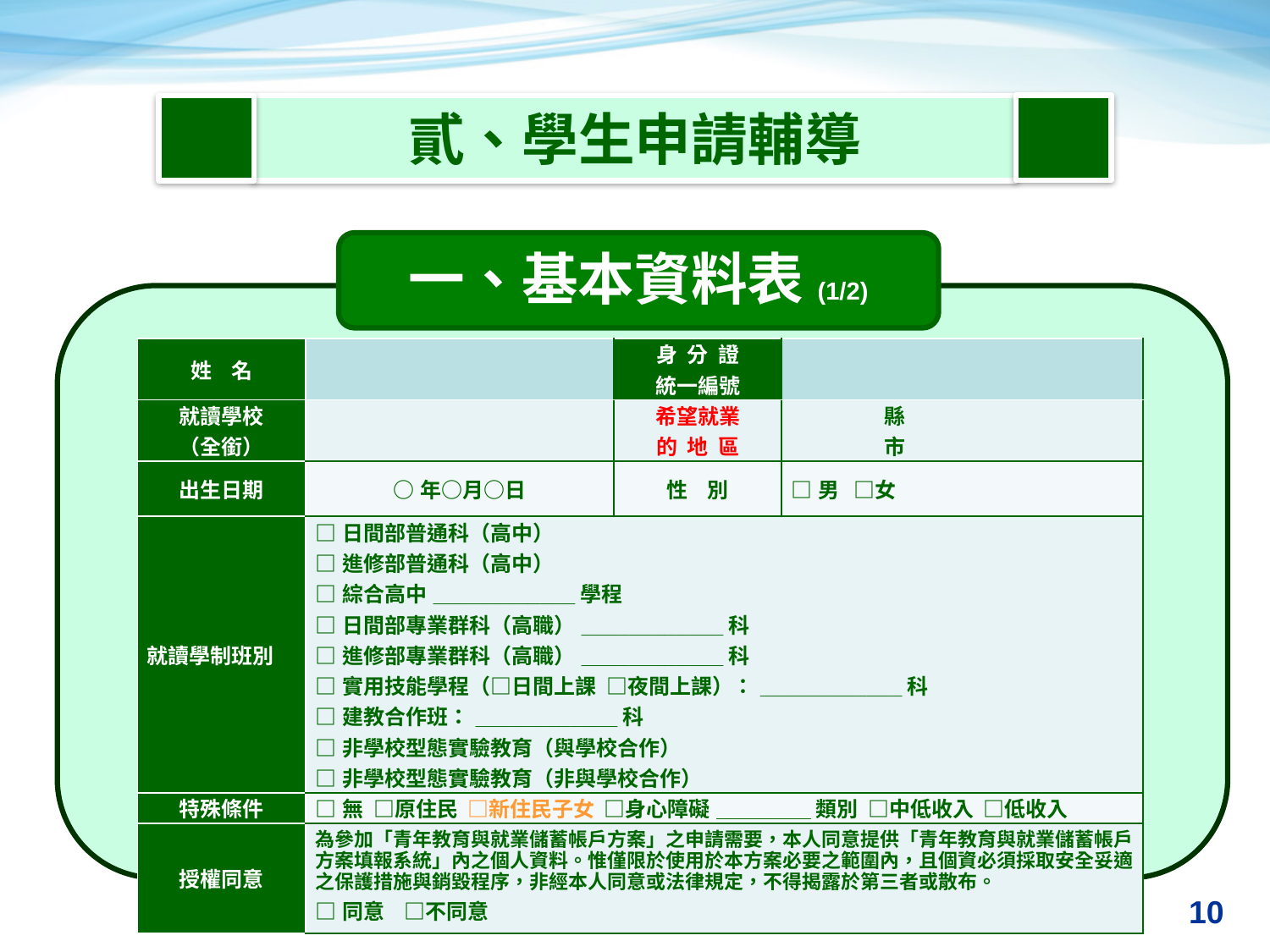

貳、學生申請輔導
一、基本資料表(1/2)

| 姓 名 |  | 身 分 證 統一編號 |  |
| --- | --- | --- | --- |
| 就讀學校 （全銜） |  | 希望就業 的 地 區 | 縣 市 |
| 出生日期 | ○年○月○日 | 性 別 | □男 □女 |
| 就讀學制班別 | □日間部普通科（高中） □進修部普通科（高中） □綜合高中\_\_\_\_\_\_\_\_\_\_\_\_學程 □日間部專業群科（高職）\_\_\_\_\_\_\_\_\_\_\_\_科 □進修部專業群科（高職）\_\_\_\_\_\_\_\_\_\_\_\_科 □實用技能學程（□日間上課 □夜間上課）：\_\_\_\_\_\_\_\_\_\_\_\_科 □建教合作班：\_\_\_\_\_\_\_\_\_\_\_\_科 □非學校型態實驗教育（與學校合作） □非學校型態實驗教育（非與學校合作） |  |  |
| 特殊條件 | □無 □原住民 □新住民子女 □身心障礙\_\_\_\_\_\_\_\_類別 □中低收入 □低收入 |  |  |
| 授權同意 | 為參加「青年教育與就業儲蓄帳戶方案」之申請需要，本人同意提供「青年教育與就業儲蓄帳戶方案填報系統」內之個人資料。惟僅限於使用於本方案必要之範圍內，且個資必須採取安全妥適之保護措施與銷毀程序，非經本人同意或法律規定，不得揭露於第三者或散布。 □同意 □不同意 |  |  |
10
10